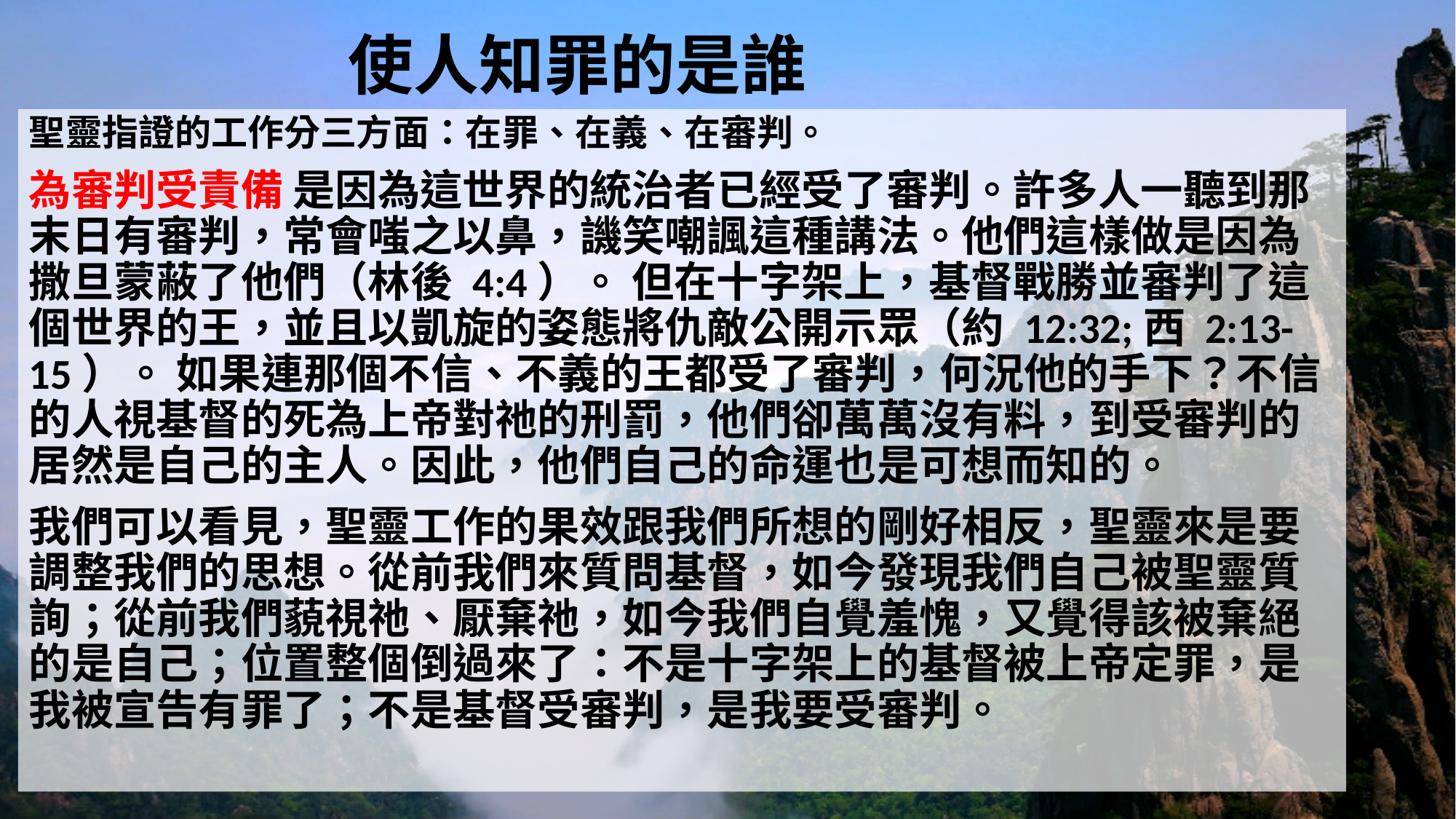

# 使人知罪的是誰
聖靈指證的工作分三方面：在罪、在義、在審判。
為審判受責備 是因為這世界的統治者已經受了審判。許多人一聽到那末日有審判，常會嗤之以鼻，譏笑嘲諷這種講法。他們這樣做是因為撒旦蒙蔽了他們（林後 4:4）。 但在十字架上，基督戰勝並審判了這個世界的王，並且以凱旋的姿態將仇敵公開示眾（約 12:32;西 2:13-15）。 如果連那個不信、不義的王都受了審判，何況他的手下？不信的人視基督的死為上帝對祂的刑罰，他們卻萬萬沒有料，到受審判的居然是自己的主人。因此，他們自己的命運也是可想而知的。
我們可以看見，聖靈工作的果效跟我們所想的剛好相反，聖靈來是要調整我們的思想。從前我們來質問基督，如今發現我們自己被聖靈質詢；從前我們藐視祂、厭棄祂，如今我們自覺羞愧，又覺得該被棄絕的是自己；位置整個倒過來了：不是十字架上的基督被上帝定罪，是我被宣告有罪了；不是基督受審判，是我要受審判。